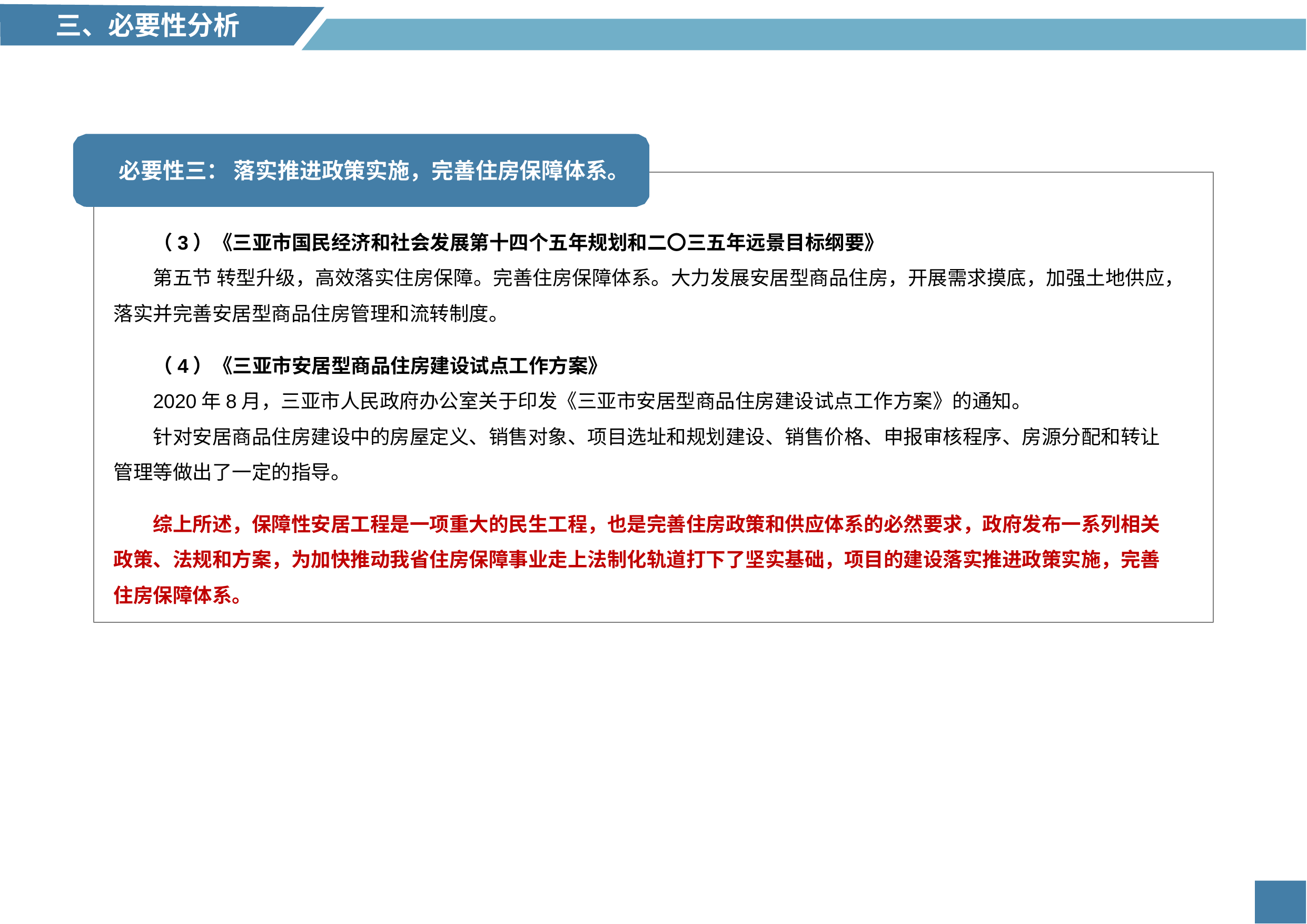

# 三、必要性分析

必要性三： 落实推进政策实施，完善住房保障体系。

（3）《三亚市国民经济和社会发展第十四个五年规划和二〇三五年远景目标纲要》
第五节 转型升级，高效落实住房保障。完善住房保障体系。大力发展安居型商品住房，开展需求摸底，加强土地供应，落实并完善安居型商品住房管理和流转制度。
（4）《三亚市安居型商品住房建设试点工作方案》
2020年8月，三亚市人民政府办公室关于印发《三亚市安居型商品住房建设试点工作方案》的通知。
针对安居商品住房建设中的房屋定义、销售对象、项目选址和规划建设、销售价格、申报审核程序、房源分配和转让管理等做出了一定的指导。
综上所述，保障性安居工程是一项重大的民生工程，也是完善住房政策和供应体系的必然要求，政府发布一系列相关政策、法规和方案，为加快推动我省住房保障事业走上法制化轨道打下了坚实基础，项目的建设落实推进政策实施，完善住房保障体系。
14